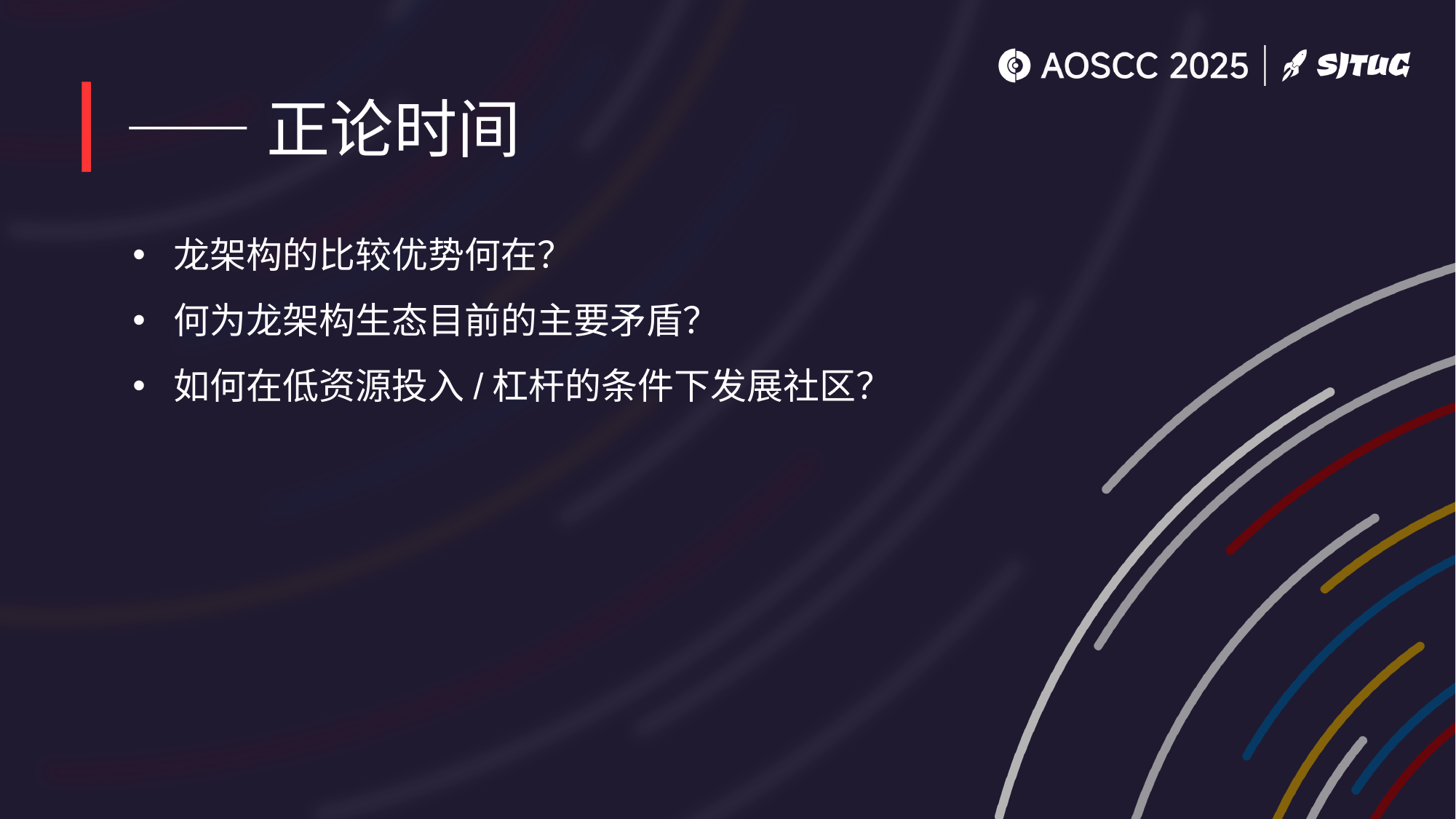

# ——正论时间
龙架构的比较优势何在？
何为龙架构生态目前的主要矛盾？
如何在低资源投入/杠杆的条件下发展社区？